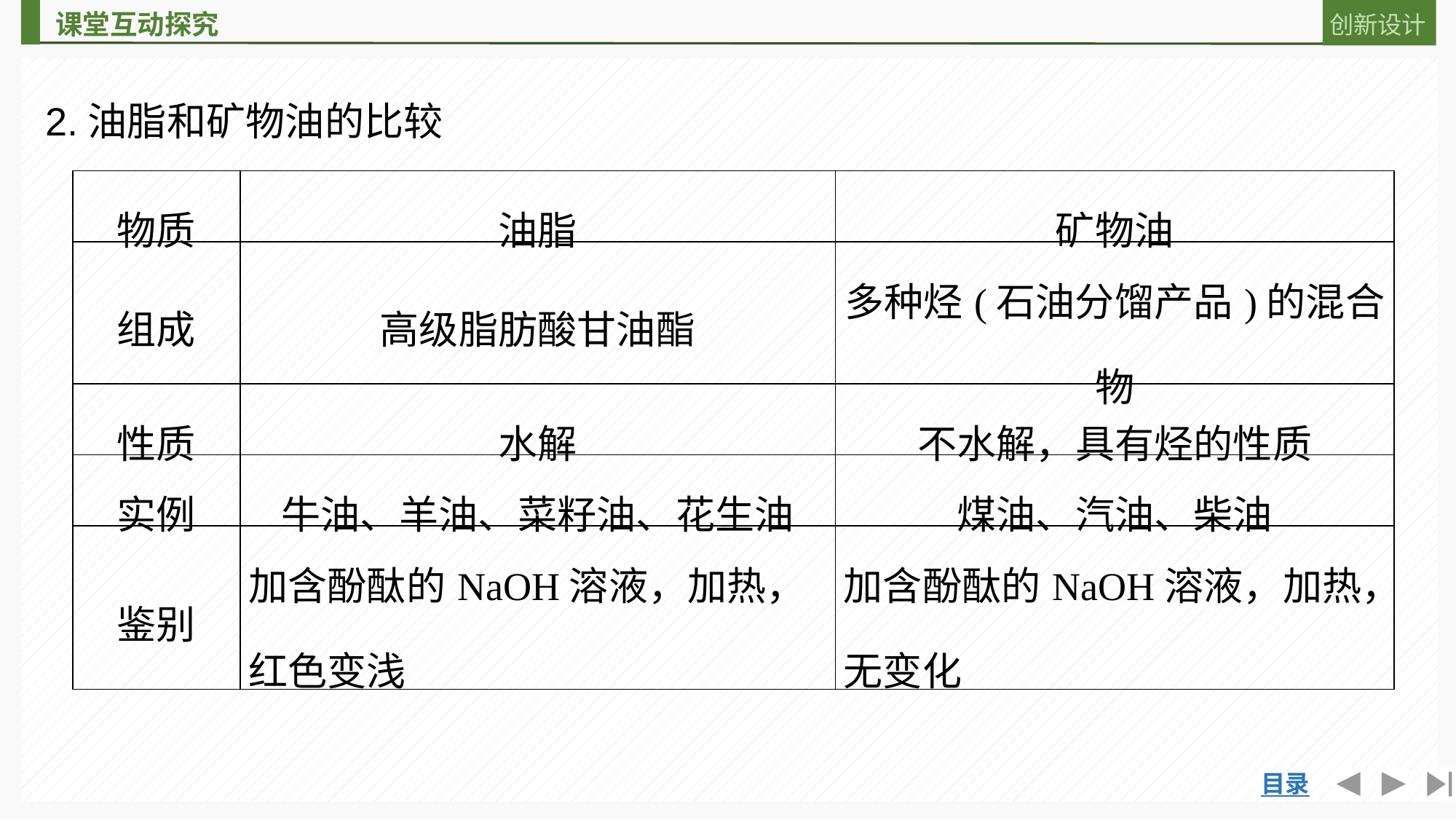

2.油脂和矿物油的比较
| 物质 | 油脂 | 矿物油 |
| --- | --- | --- |
| 组成 | 高级脂肪酸甘油酯 | 多种烃(石油分馏产品)的混合物 |
| 性质 | 水解 | 不水解，具有烃的性质 |
| 实例 | 牛油、羊油、菜籽油、花生油 | 煤油、汽油、柴油 |
| 鉴别 | 加含酚酞的NaOH溶液，加热，红色变浅 | 加含酚酞的NaOH溶液，加热，无变化 |